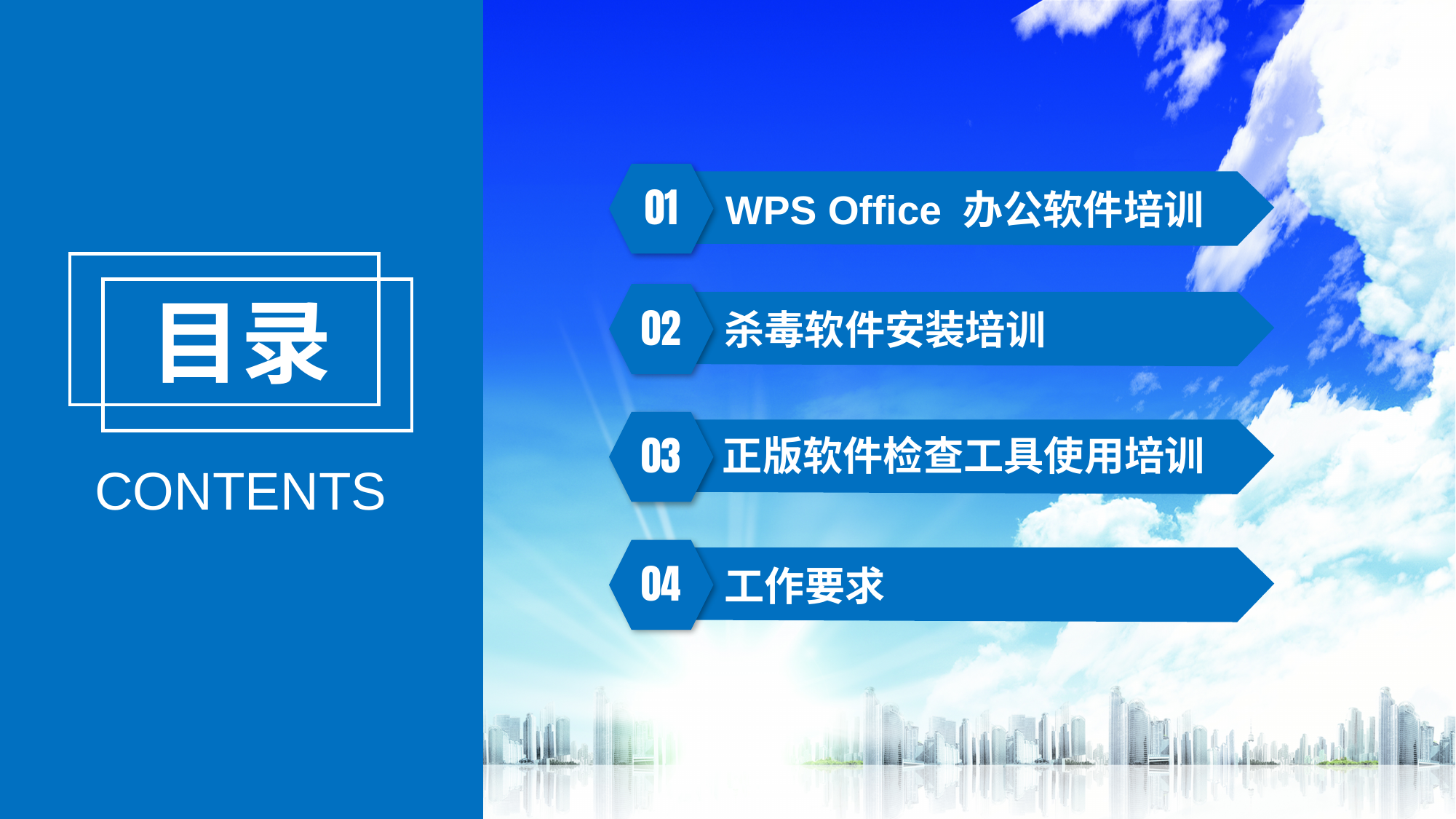

01

WPS Office 办公软件培训

目录
02

杀毒软件安装培训
03

正版软件检查工具使用培训
CONTENTS
04

工作要求